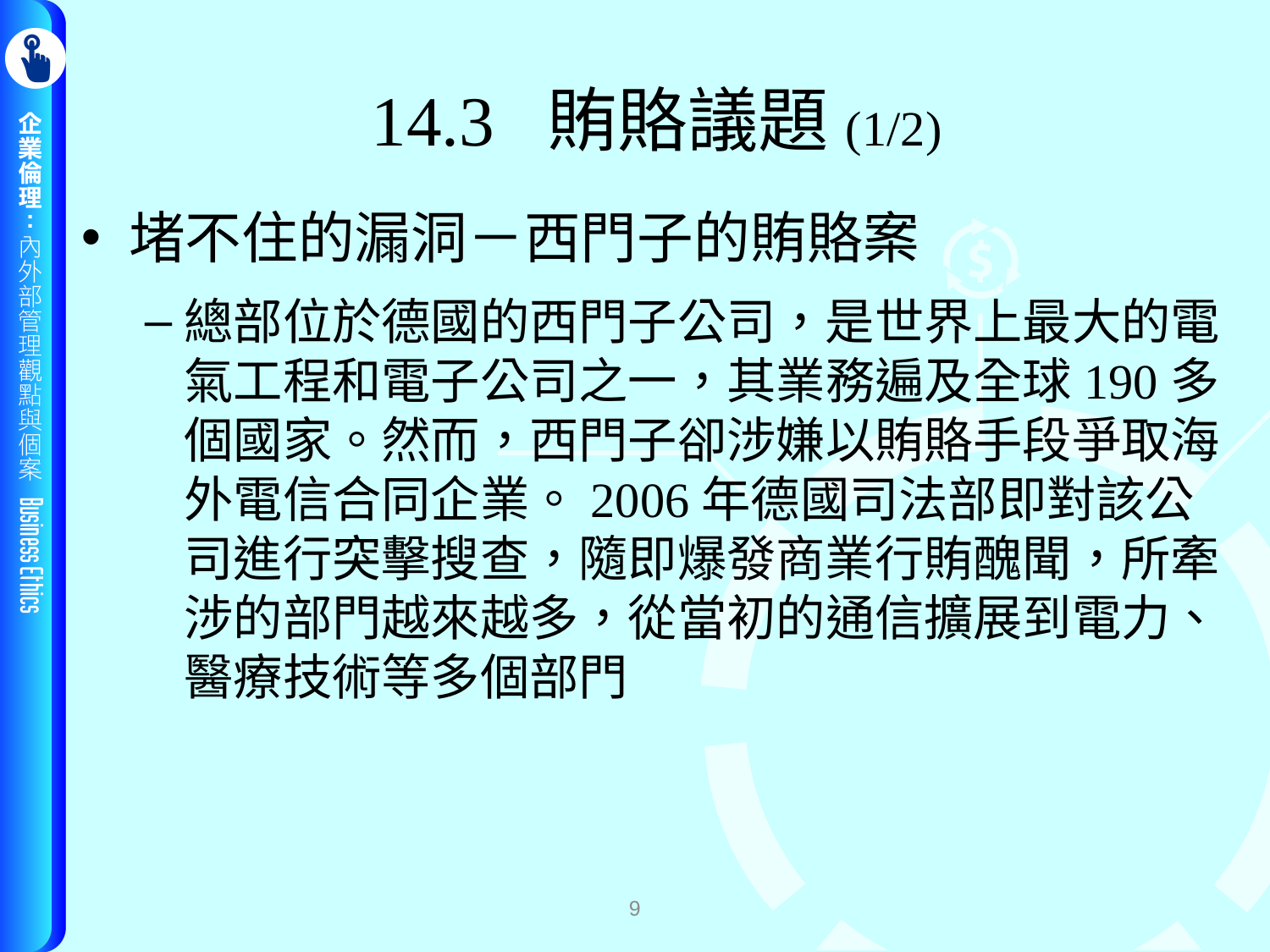

# 14.3  賄賂議題(1/2)
堵不住的漏洞－西門子的賄賂案
總部位於德國的西門子公司，是世界上最大的電氣工程和電子公司之一，其業務遍及全球190多個國家。然而，西門子卻涉嫌以賄賂手段爭取海外電信合同企業。2006年德國司法部即對該公司進行突擊搜查，隨即爆發商業行賄醜聞，所牽涉的部門越來越多，從當初的通信擴展到電力、醫療技術等多個部門
9